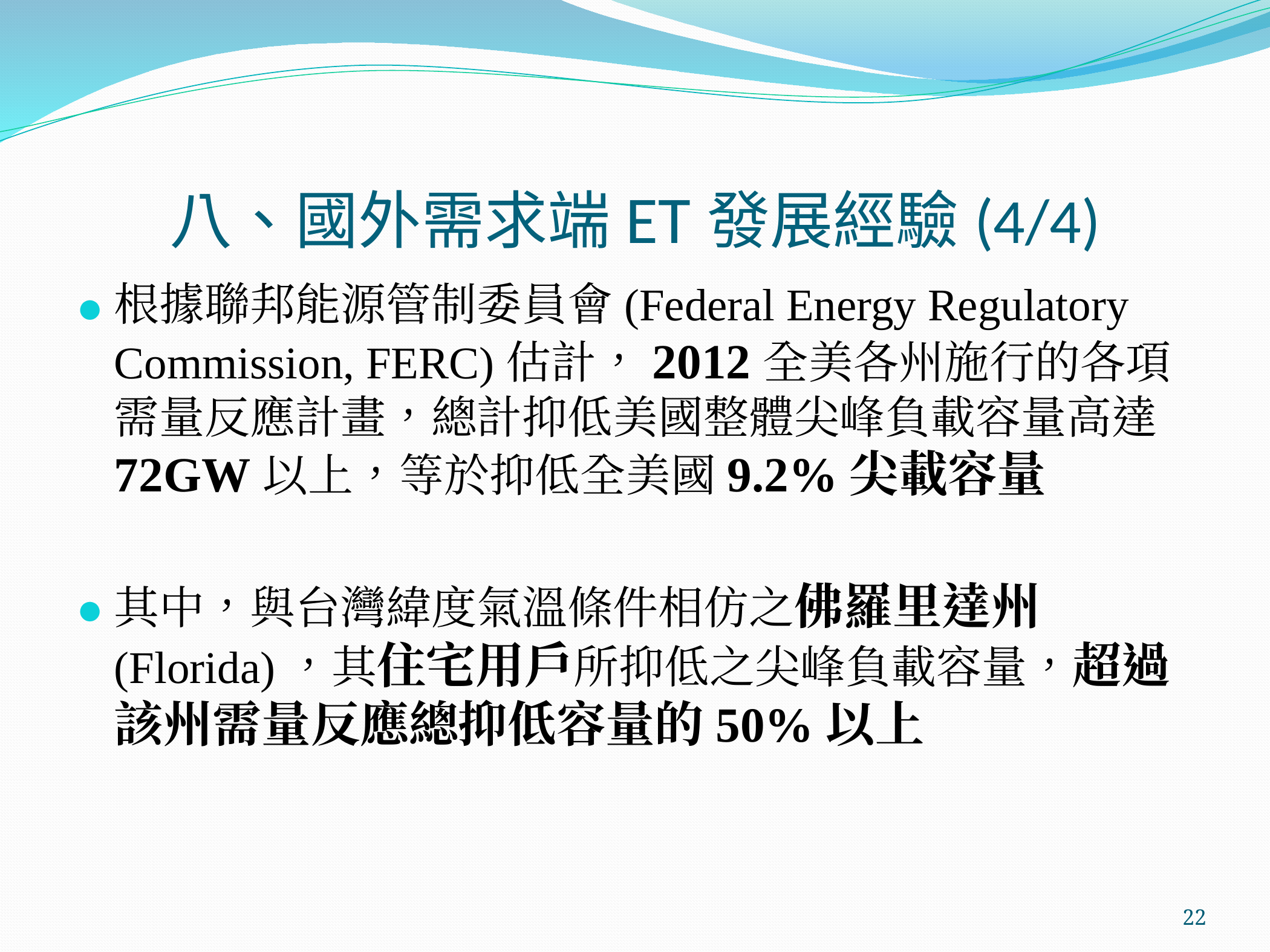

# 八、國外需求端ET發展經驗(4/4)
根據聯邦能源管制委員會(Federal Energy Regulatory Commission, FERC)估計，2012全美各州施行的各項需量反應計畫，總計抑低美國整體尖峰負載容量高達72GW以上，等於抑低全美國9.2%尖載容量

其中，與台灣緯度氣溫條件相仿之佛羅里達州(Florida)，其住宅用戶所抑低之尖峰負載容量，超過該州需量反應總抑低容量的50%以上
22